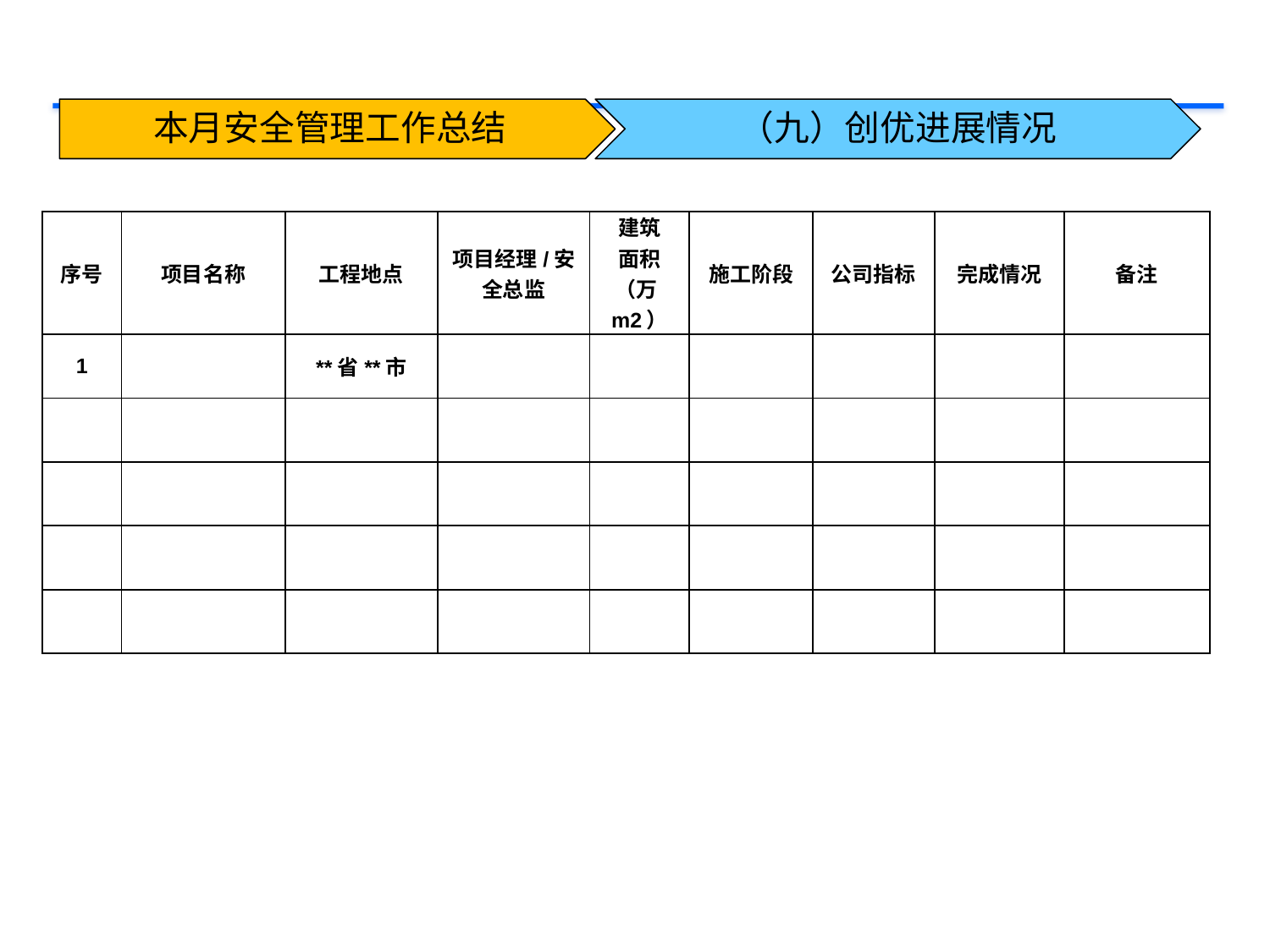

本月安全管理工作总结
（九）创优进展情况
| 序号 | 项目名称 | 工程地点 | 项目经理/安全总监 | 建筑 面积 （万m2） | 施工阶段 | 公司指标 | 完成情况 | 备注 |
| --- | --- | --- | --- | --- | --- | --- | --- | --- |
| 1 |  | \*\*省\*\*市 |  |  |  |  |  |  |
|  |  |  |  |  |  |  |  |  |
|  |  |  |  |  |  |  |  |  |
|  |  |  |  |  |  |  |  |  |
|  |  |  |  |  |  |  |  |  |